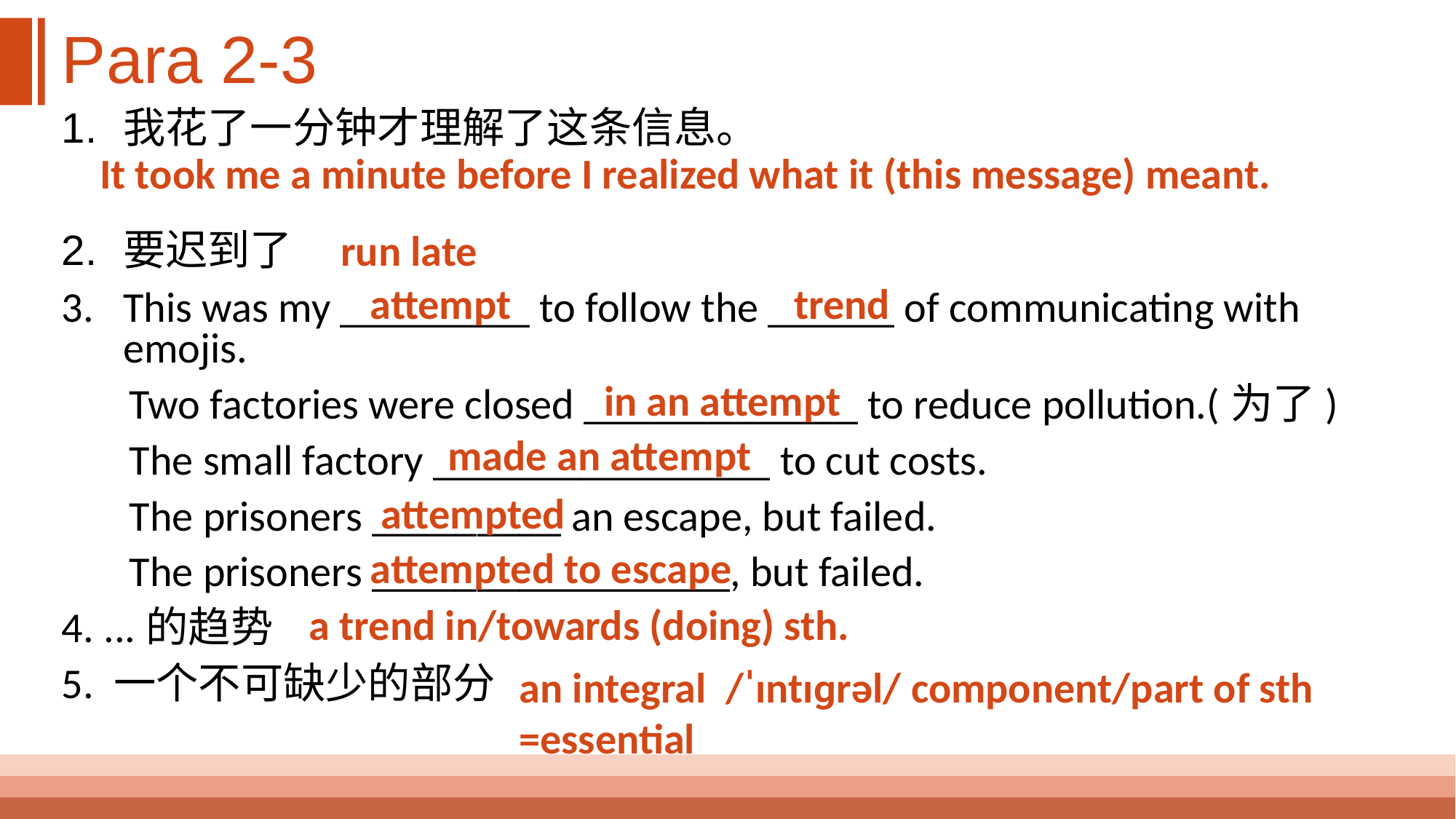

# Para 2-3
我花了一分钟才理解了这条信息。

要迟到了
This was my _________ to follow the ______ of communicating with emojis.
       Two factories were closed _____________ to reduce pollution.(为了)
       The small factory ________________ to cut costs.
       The prisoners _________ an escape, but failed.
       The prisoners _________________, but failed.
4. ...的趋势
5. 一个不可缺少的部分

It took me a minute before I realized what it (this message) meant.
                         run late

attempt
trend
in an attempt
made an attempt
attempted
attempted to escape
a trend in/towards (doing) sth.
an integral  /ˈɪntɪɡrəl/ component/part of sth
=essential